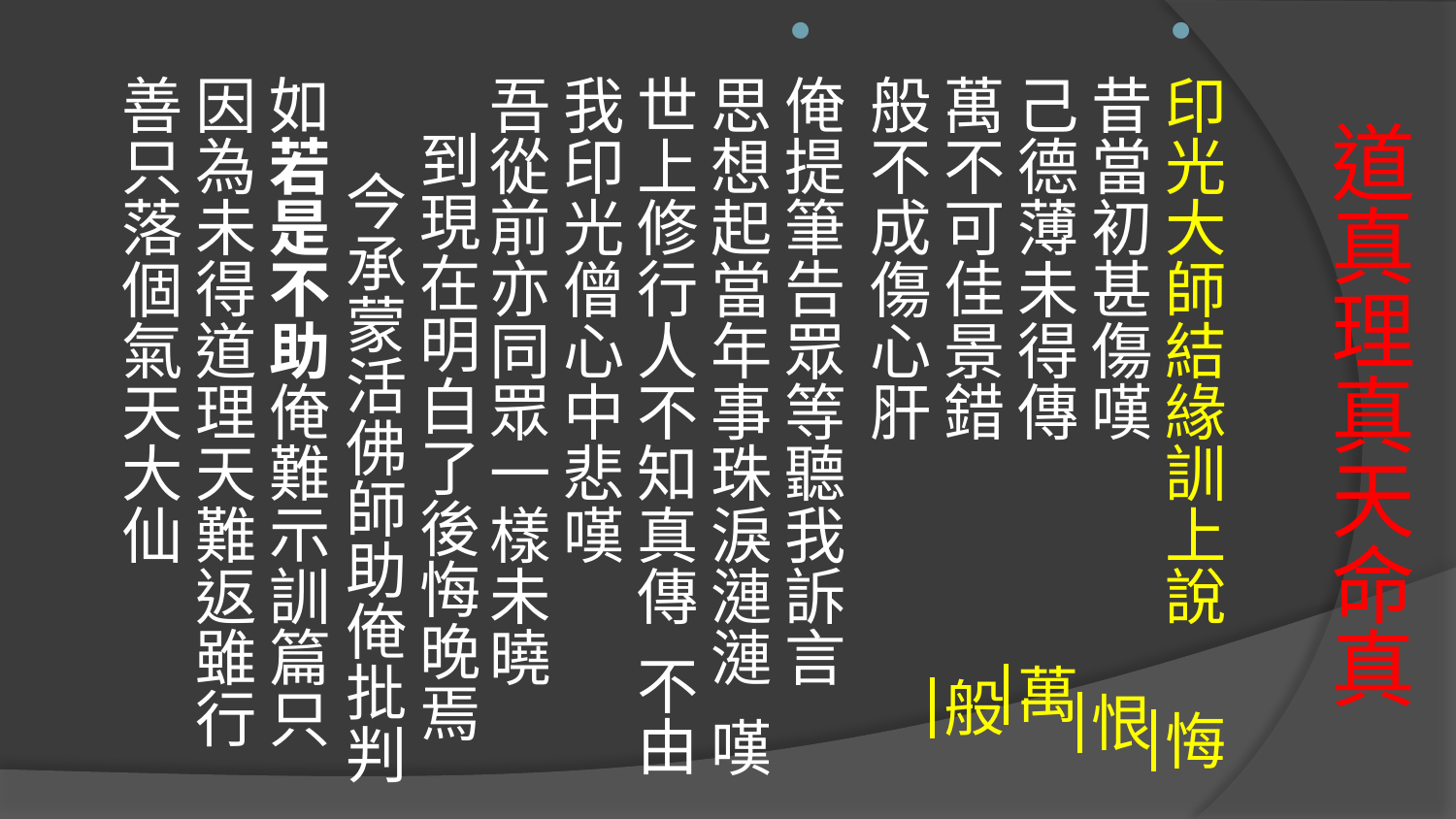

印光大師結緣訓上說      悔昔當初甚傷嘆                  恨己德薄未得傳                萬萬不可佳景錯                 般般不成傷心肝
俺提筆告眾等聽我訴言      思想起當年事珠淚漣漣  嘆世上修行人不知真傳  不由我印光僧心中悲嘆             吾從前亦同眾一樣未曉            到現在明白了後悔晚焉           今承蒙活佛師助俺批判如若是不助俺難示訓篇只因為未得道理天難返雖行善只落個氣天大仙

# 道真理真天命真